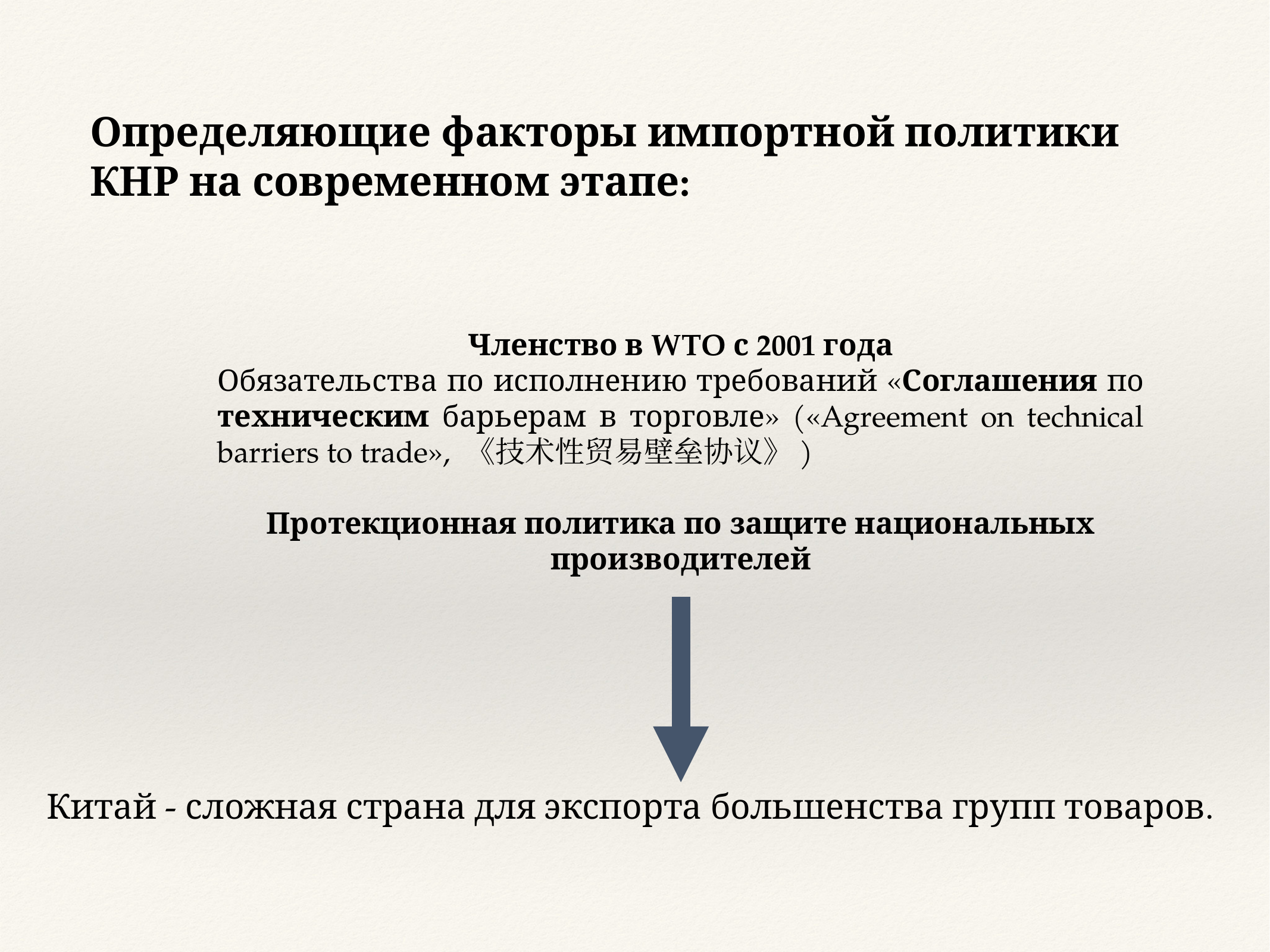

Определяющие факторы импортной политики КНР на современном этапе:
Членство в WTO с 2001 года
Обязательства по исполнению требований «Соглашения по техническим барьерам в торговле» («Agreement on technical barriers to trade», 《技术性贸易壁垒协议》)

Протекционная политика по защите национальных производителей

Китай - сложная страна для экспорта большенства групп товаров.